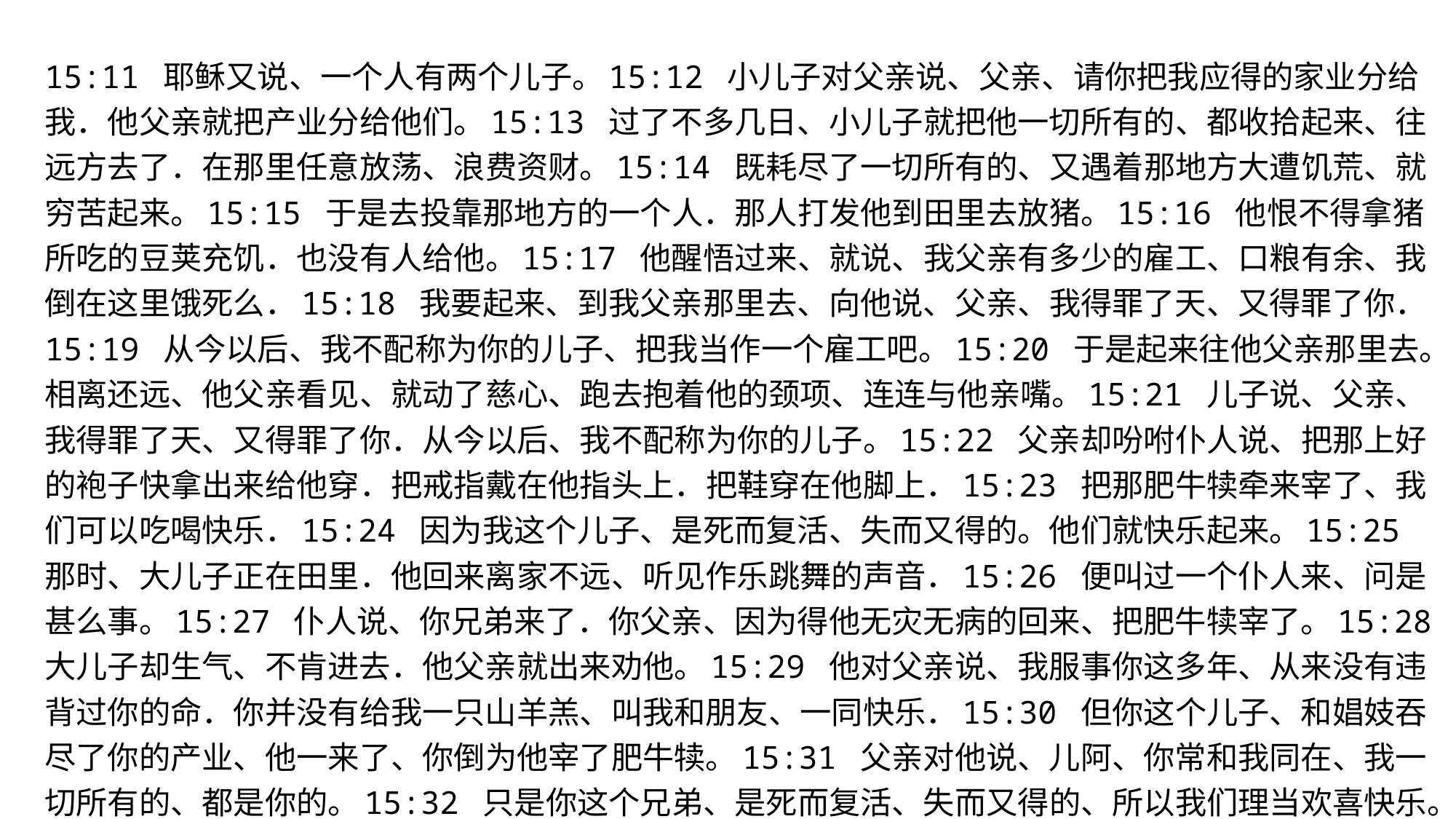

15:11 耶稣又说、一个人有两个儿子。15:12 小儿子对父亲说、父亲、请你把我应得的家业分给我．他父亲就把产业分给他们。15:13 过了不多几日、小儿子就把他一切所有的、都收拾起来、往远方去了．在那里任意放荡、浪费资财。15:14 既耗尽了一切所有的、又遇着那地方大遭饥荒、就穷苦起来。15:15 于是去投靠那地方的一个人．那人打发他到田里去放猪。15:16 他恨不得拿猪所吃的豆荚充饥．也没有人给他。15:17 他醒悟过来、就说、我父亲有多少的雇工、口粮有余、我倒在这里饿死么．15:18 我要起来、到我父亲那里去、向他说、父亲、我得罪了天、又得罪了你．15:19 从今以后、我不配称为你的儿子、把我当作一个雇工吧。15:20 于是起来往他父亲那里去。相离还远、他父亲看见、就动了慈心、跑去抱着他的颈项、连连与他亲嘴。15:21 儿子说、父亲、我得罪了天、又得罪了你．从今以后、我不配称为你的儿子。15:22 父亲却吩咐仆人说、把那上好的袍子快拿出来给他穿．把戒指戴在他指头上．把鞋穿在他脚上．15:23 把那肥牛犊牵来宰了、我们可以吃喝快乐．15:24 因为我这个儿子、是死而复活、失而又得的。他们就快乐起来。15:25 那时、大儿子正在田里．他回来离家不远、听见作乐跳舞的声音．15:26 便叫过一个仆人来、问是甚么事。15:27 仆人说、你兄弟来了．你父亲、因为得他无灾无病的回来、把肥牛犊宰了。15:28 大儿子却生气、不肯进去．他父亲就出来劝他。15:29 他对父亲说、我服事你这多年、从来没有违背过你的命．你并没有给我一只山羊羔、叫我和朋友、一同快乐．15:30 但你这个儿子、和娼妓吞尽了你的产业、他一来了、你倒为他宰了肥牛犊。15:31 父亲对他说、儿阿、你常和我同在、我一切所有的、都是你的。15:32 只是你这个兄弟、是死而复活、失而又得的、所以我们理当欢喜快乐。

#